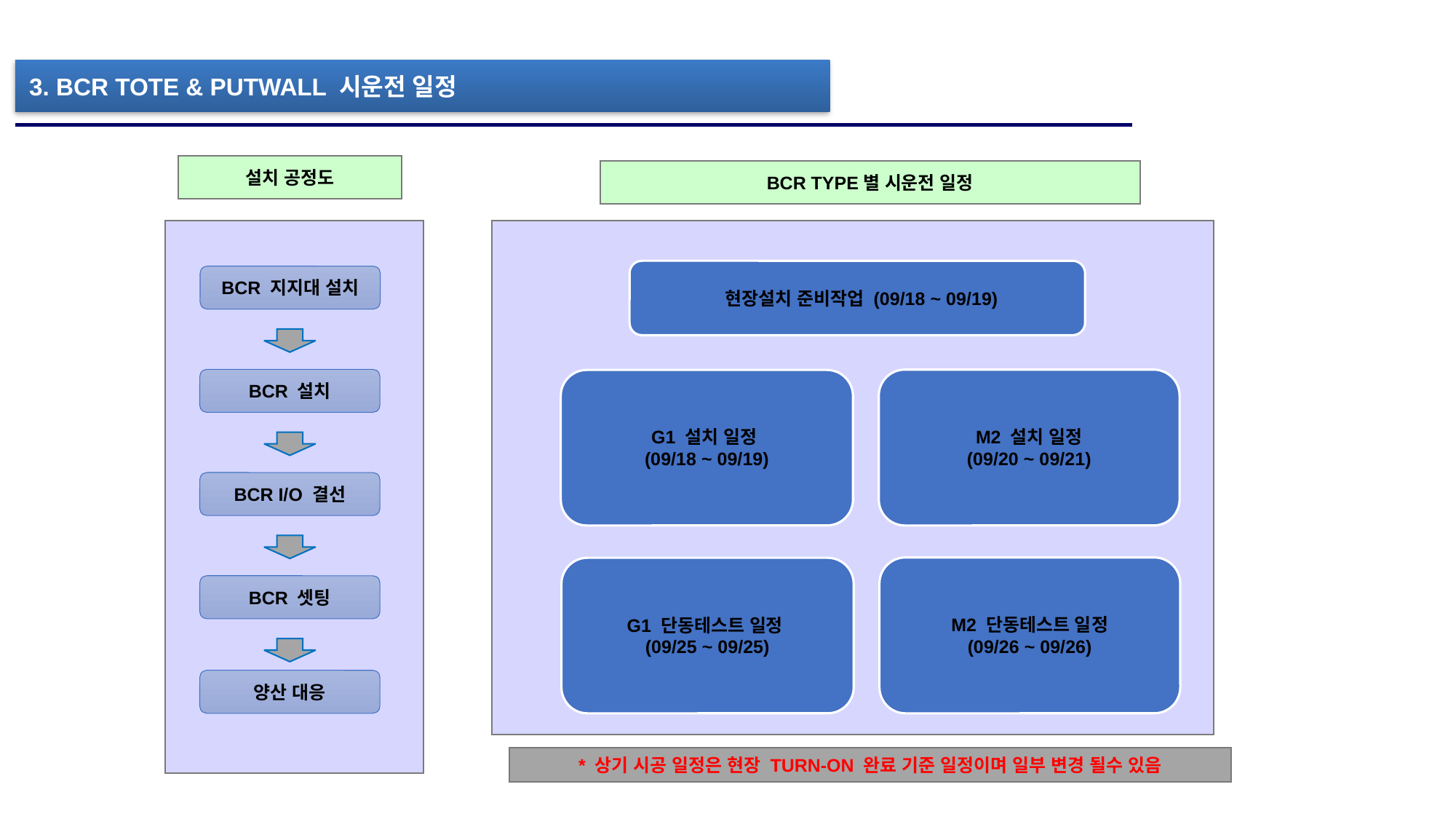

3. BCR TOTE & PUTWALL 시운전 일정
설치 공정도
BCR TYPE별 시운전 일정

 현장설치 준비작업 (09/18 ~ 09/19)
BCR 지지대 설치

BCR 설치
M2 설치 일정
(09/20 ~ 09/21)
G1 설치 일정
(09/18 ~ 09/19)

BCR I/O 결선

M2 단동테스트 일정
(09/26 ~ 09/26)
G1 단동테스트 일정
(09/25 ~ 09/25)
BCR 셋팅

양산 대응
* 상기 시공 일정은 현장 TURN-ON 완료 기준 일정이며 일부 변경 될수 있음